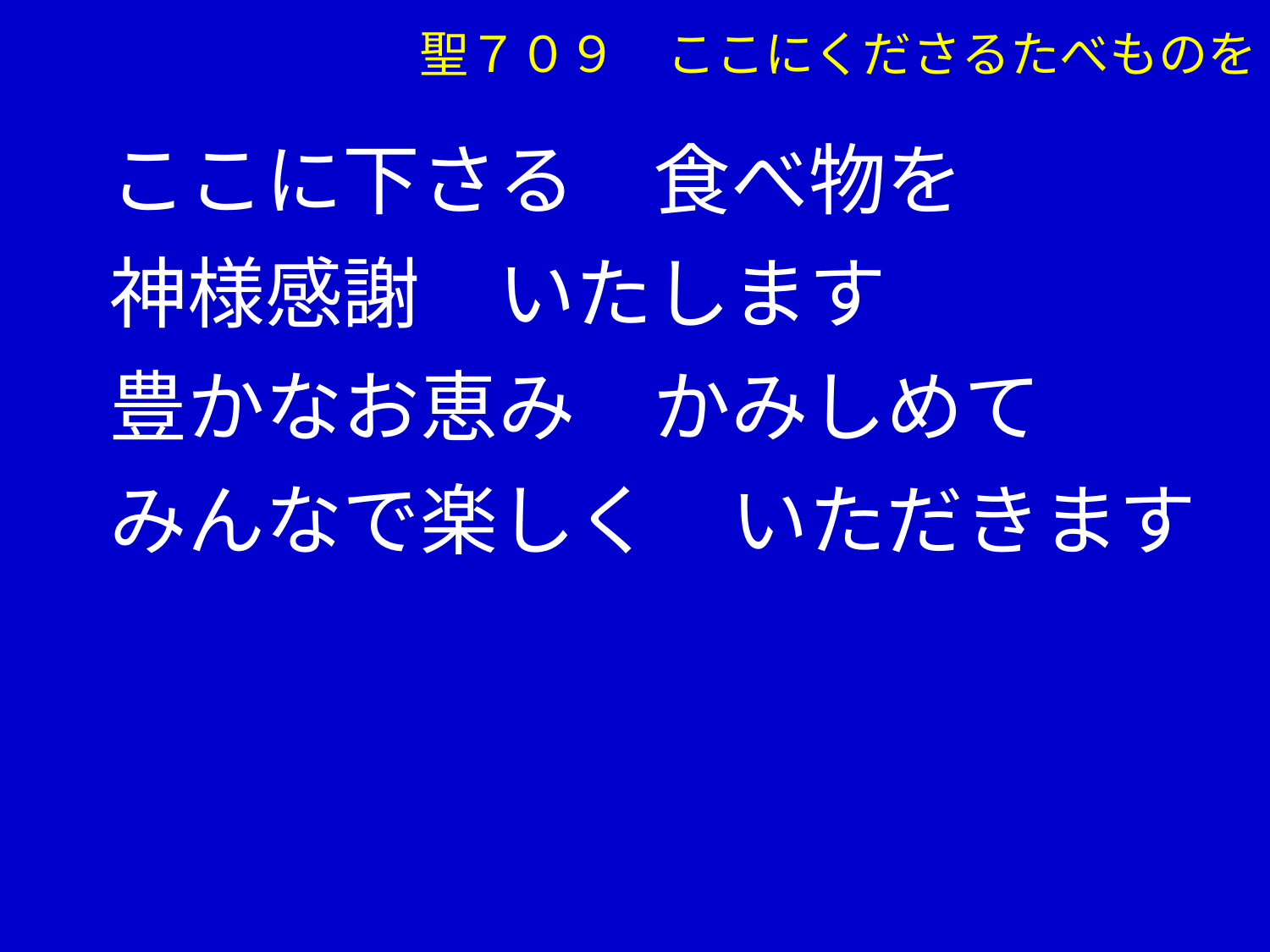

聖７０９　ここにくださるたべものを
　ここに下さる　食べ物を
　神様感謝　いたします
　豊かなお恵み　かみしめて
　みんなで楽しく　いただきます